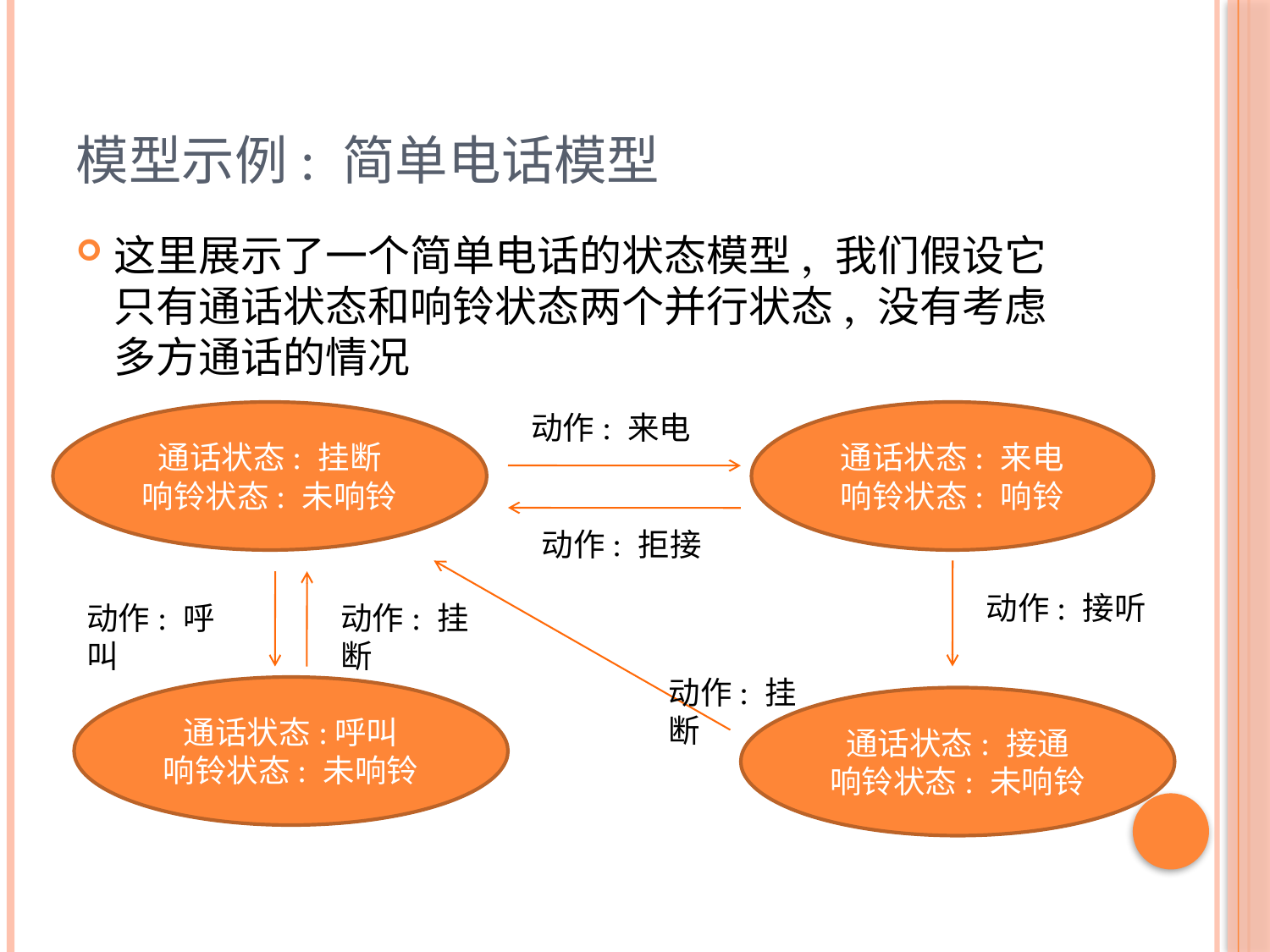

# 模型示例: 简单电话模型
这里展示了一个简单电话的状态模型, 我们假设它只有通话状态和响铃状态两个并行状态, 没有考虑多方通话的情况
通话状态: 挂断
响铃状态: 未响铃
通话状态: 来电
响铃状态: 响铃
动作: 拒接
动作: 接听
动作: 呼叫
动作: 挂断
动作: 挂断
通话状态:呼叫
响铃状态: 未响铃
通话状态: 接通
响铃状态: 未响铃
动作: 来电